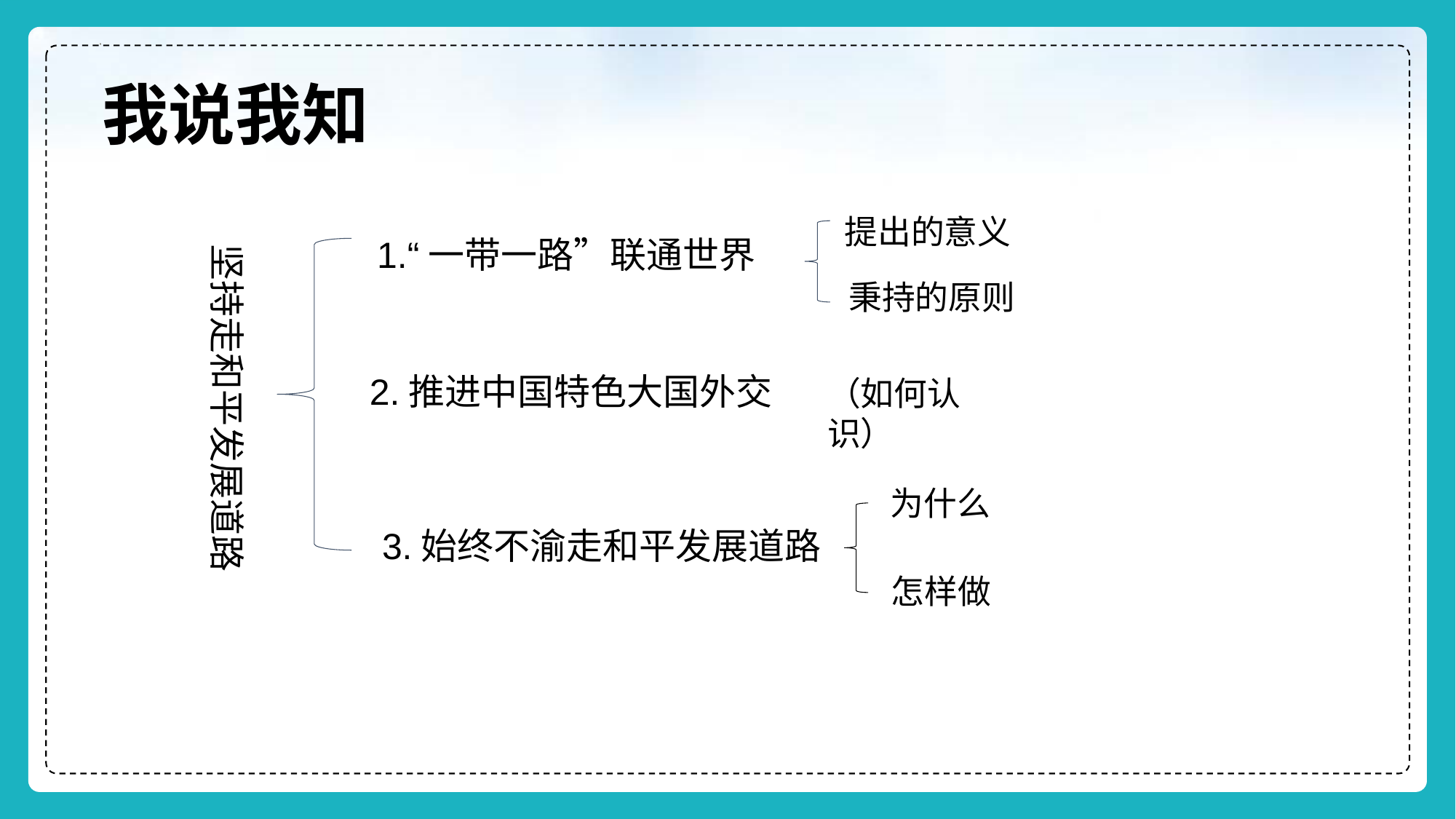

我说我知
提出的意义

1.“一带一路”联通世界
坚持走和平发展道路

秉持的原则
2.推进中国特色大国外交
（如何认识）
为什么

3.始终不渝走和平发展道路
怎样做